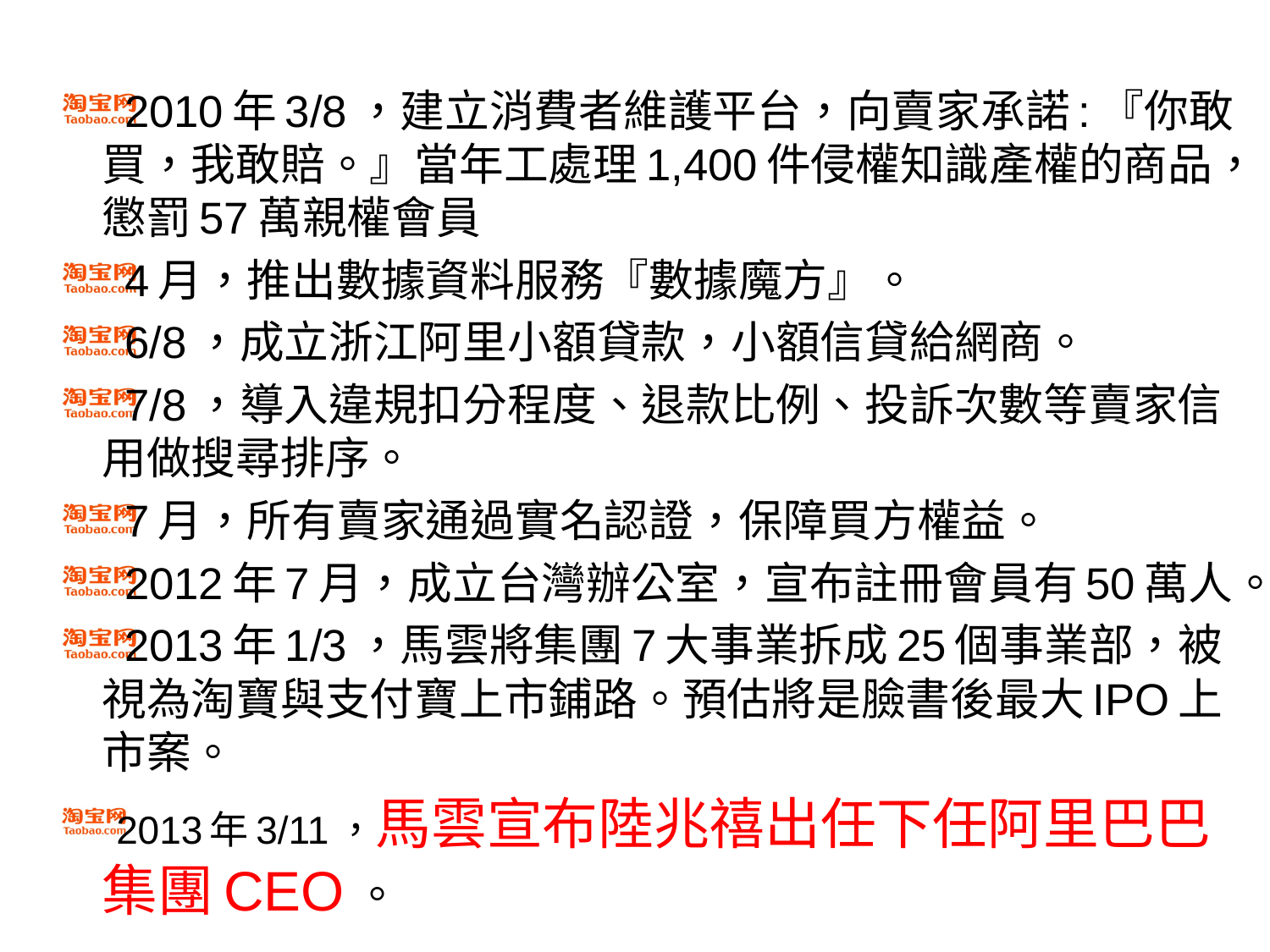

2010年3/8，建立消費者維護平台，向賣家承諾:『你敢買，我敢賠。』當年工處理1,400件侵權知識產權的商品，懲罰57萬親權會員
4月，推出數據資料服務『數據魔方』。
6/8，成立浙江阿里小額貸款，小額信貸給網商。
7/8，導入違規扣分程度、退款比例、投訴次數等賣家信用做搜尋排序。
7月，所有賣家通過實名認證，保障買方權益。
2012年7月，成立台灣辦公室，宣布註冊會員有50萬人。
2013年1/3，馬雲將集團7大事業拆成25個事業部，被視為淘寶與支付寶上市鋪路。預估將是臉書後最大IPO上市案。
2013年3/11，馬雲宣布陸兆禧出任下任阿里巴巴集團CEO。